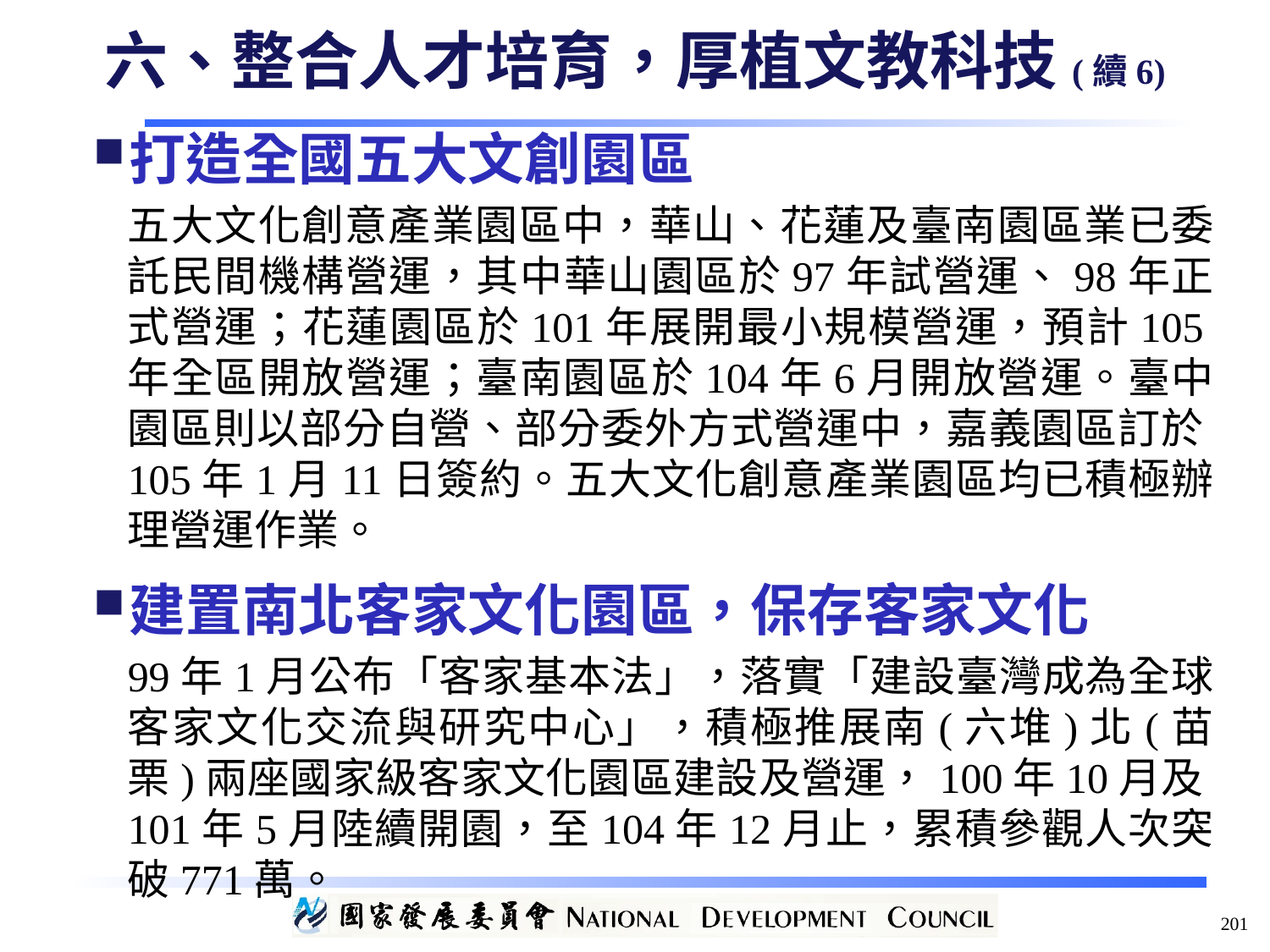

六、整合人才培育，厚植文教科技(續6)
打造全國五大文創園區
五大文化創意產業園區中，華山、花蓮及臺南園區業已委託民間機構營運，其中華山園區於97年試營運、98年正式營運；花蓮園區於101年展開最小規模營運，預計105年全區開放營運；臺南園區於104年6月開放營運。臺中園區則以部分自營、部分委外方式營運中，嘉義園區訂於105年1月11日簽約。五大文化創意產業園區均已積極辦理營運作業。
建置南北客家文化園區，保存客家文化
99年1月公布「客家基本法」，落實「建設臺灣成為全球客家文化交流與研究中心」，積極推展南(六堆)北(苗栗)兩座國家級客家文化園區建設及營運，100年10月及101年5月陸續開園，至104年12月止，累積參觀人次突破771萬。

201